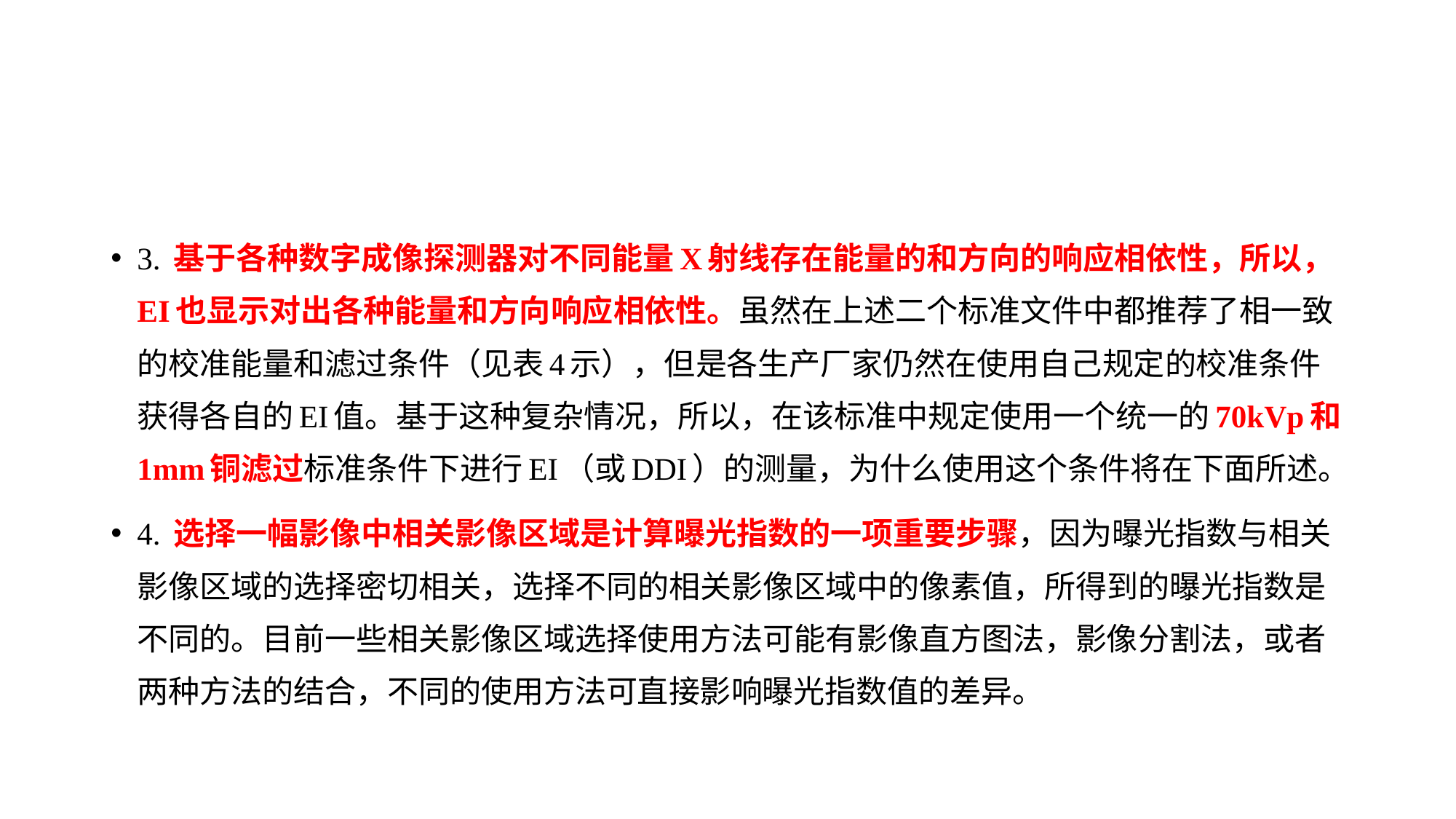

#
3. 基于各种数字成像探测器对不同能量X射线存在能量的和方向的响应相依性，所以，EI也显示对出各种能量和方向响应相依性。虽然在上述二个标准文件中都推荐了相一致的校准能量和滤过条件（见表4示），但是各生产厂家仍然在使用自己规定的校准条件获得各自的EI值。基于这种复杂情况，所以，在该标准中规定使用一个统一的70kVp和1mm铜滤过标准条件下进行EI（或DDI）的测量，为什么使用这个条件将在下面所述。
4. 选择一幅影像中相关影像区域是计算曝光指数的一项重要步骤，因为曝光指数与相关影像区域的选择密切相关，选择不同的相关影像区域中的像素值，所得到的曝光指数是不同的。目前一些相关影像区域选择使用方法可能有影像直方图法，影像分割法，或者两种方法的结合，不同的使用方法可直接影响曝光指数值的差异。